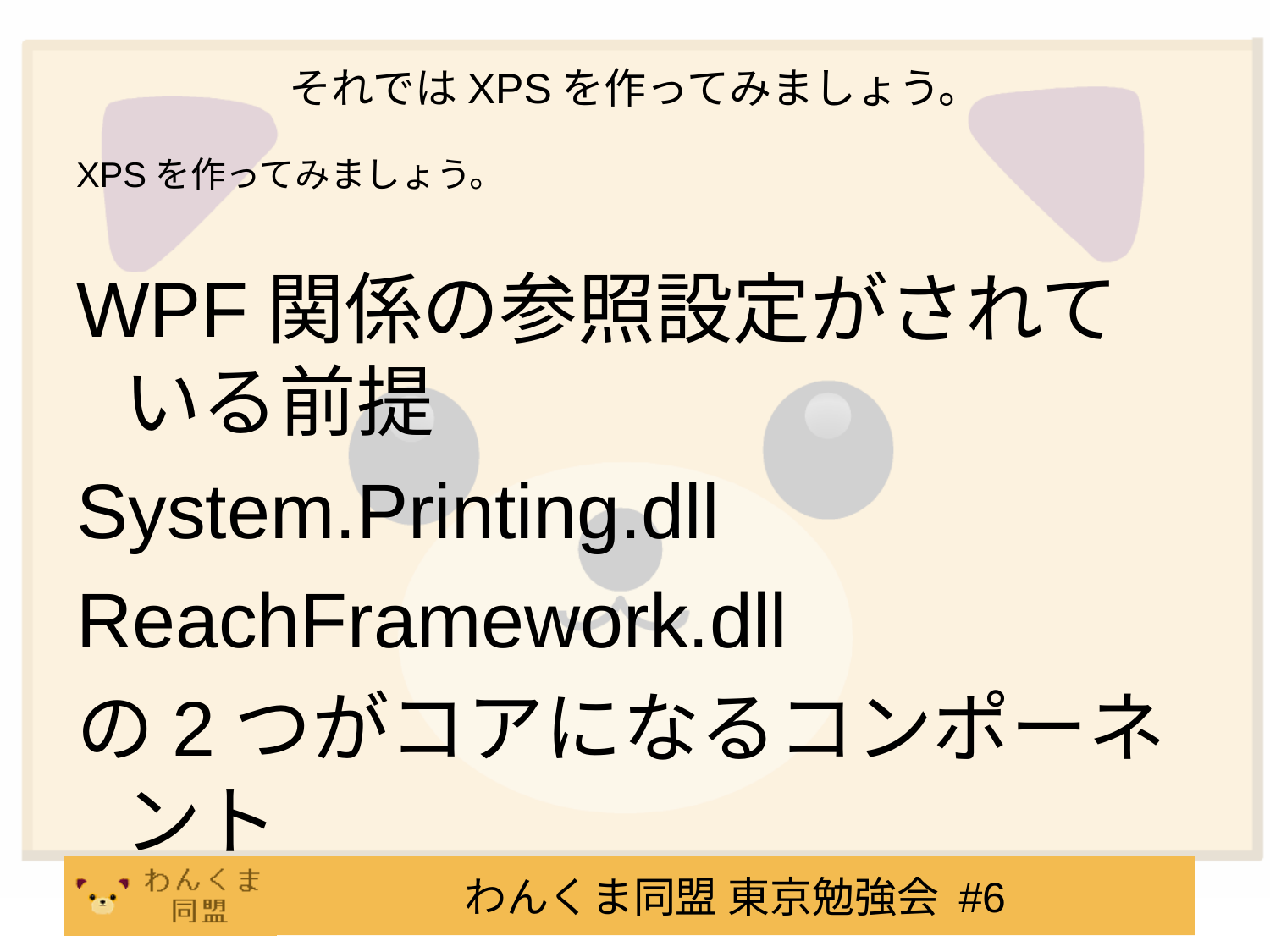

# それではXPSを作ってみましょう。
XPSを作ってみましょう。

WPF関係の参照設定がされている前提
System.Printing.dll
ReachFramework.dll
の2つがコアになるコンポーネント